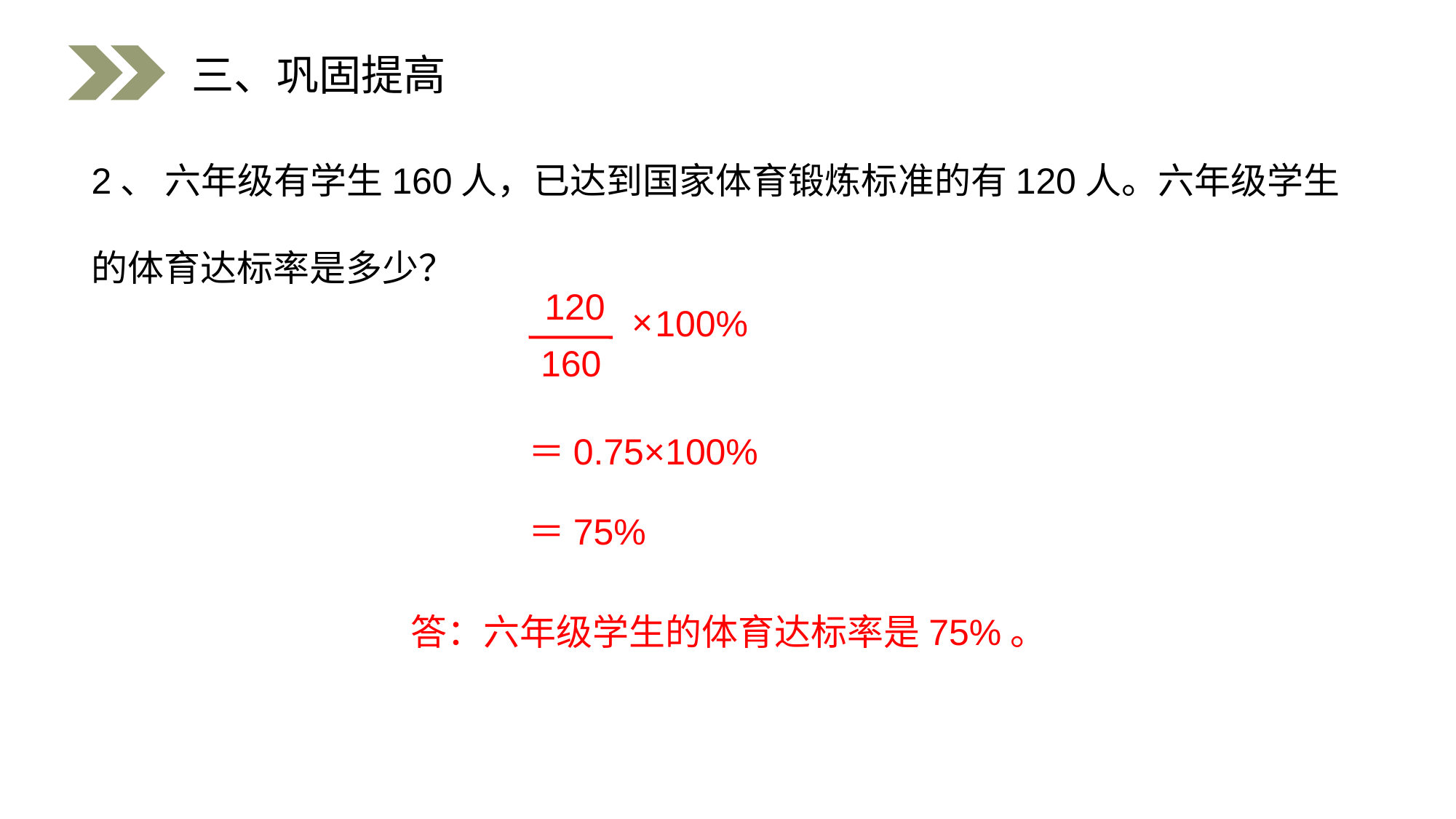

三、巩固提高
2、 六年级有学生160人，已达到国家体育锻炼标准的有120人。六年级学生的体育达标率是多少？
120
160

100%
＝0.75×100%
＝75%
×
答：六年级学生的体育达标率是75%。